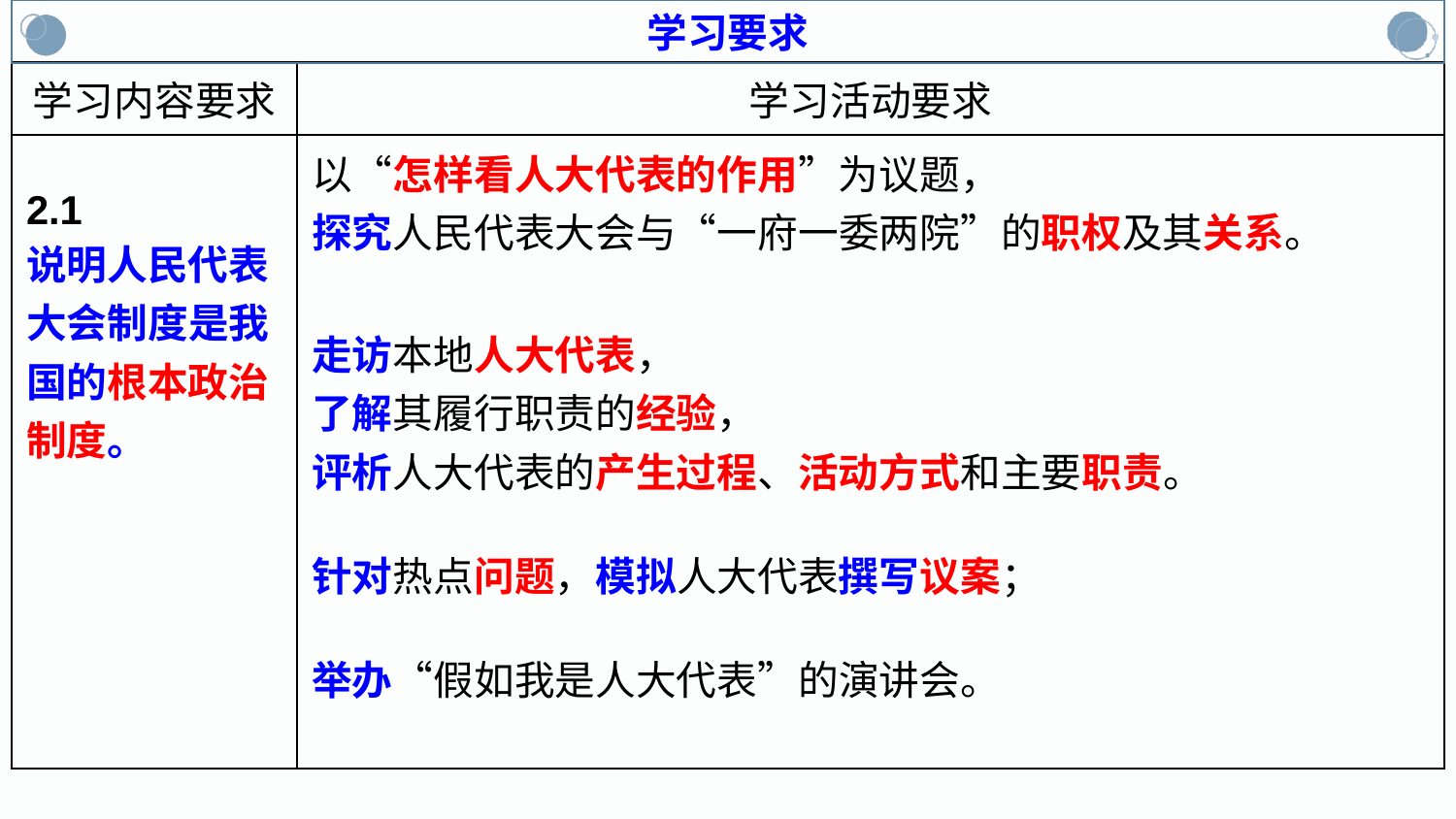

学习要求
| 学习内容要求 | 学习活动要求 |
| --- | --- |
| 2.1 说明人民代表大会制度是我国的根本政治制度。 | 以“怎样看人大代表的作用”为议题， 探究人民代表大会与“一府一委两院”的职权及其关系。 走访本地人大代表， 了解其履行职责的经验， 评析人大代表的产生过程、活动方式和主要职责。 针对热点问题，模拟人大代表撰写议案； 举办“假如我是人大代表”的演讲会。 |